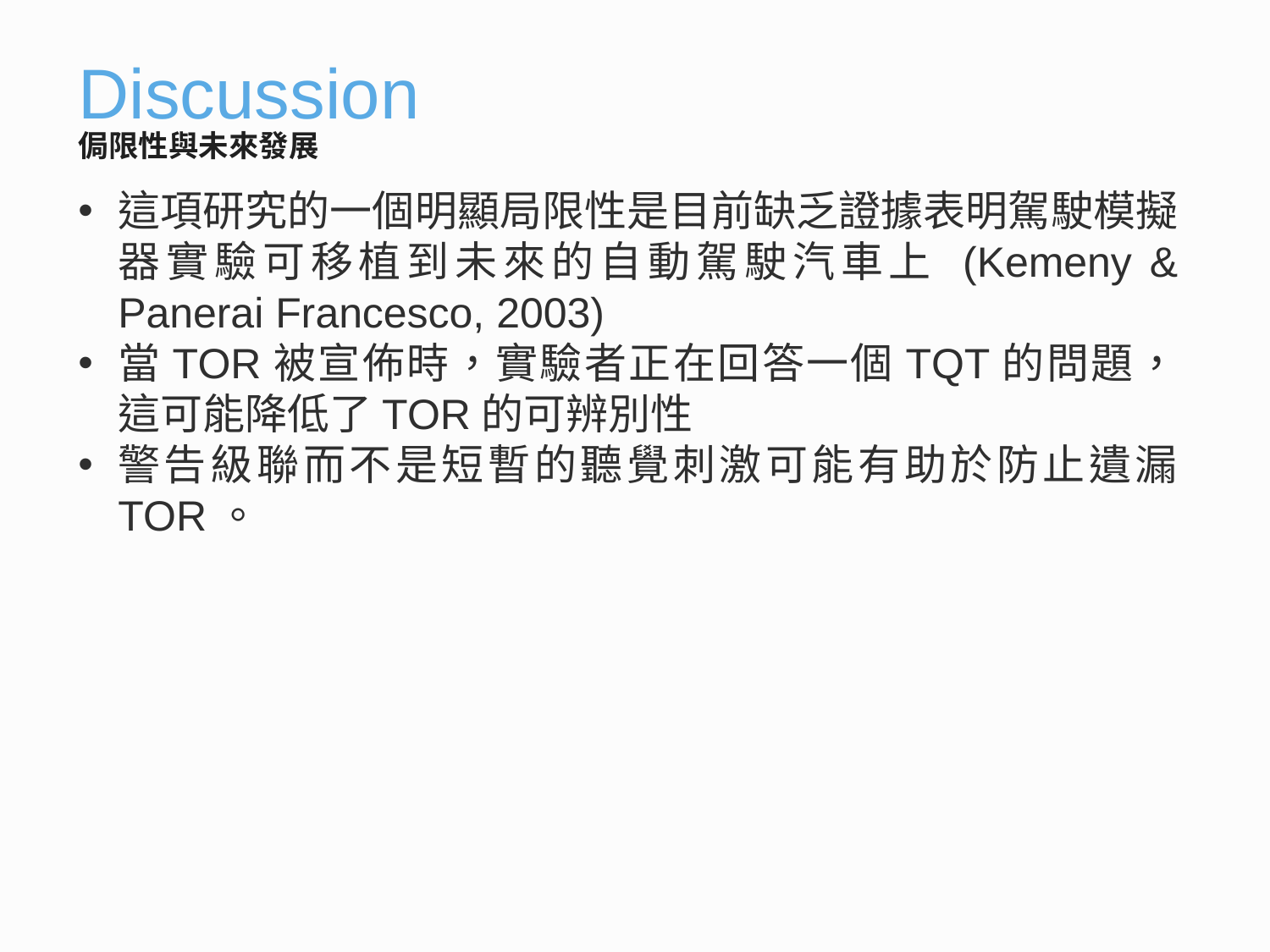

# Discussion
侷限性與未來發展
這項研究的一個明顯局限性是目前缺乏證據表明駕駛模擬器實驗可移植到未來的自動駕駛汽車上 (Kemeny & Panerai Francesco, 2003)
當TOR被宣佈時，實驗者正在回答一個TQT的問題，這可能降低了TOR的可辨別性
警告級聯而不是短暫的聽覺刺激可能有助於防止遺漏 TOR。